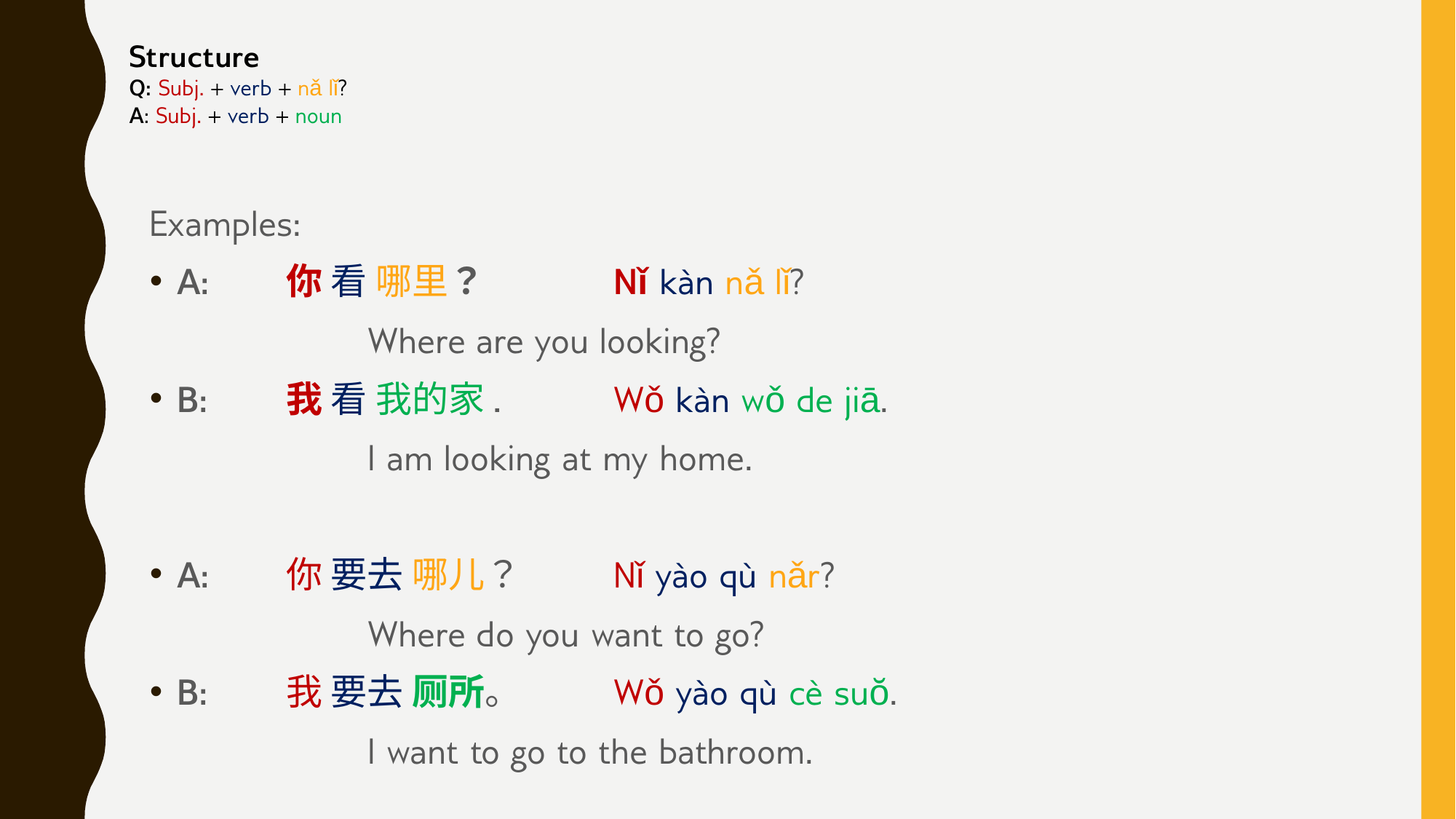

# Structure Q: Subj. + verb + nǎ lǐ? A: Subj. + verb + noun
Examples:
A: 	你 看 哪里？		Nǐ kàn nǎ lǐ?
		Where are you looking?
B:	我 看 我的家.		Wǒ kàn wǒ de jiā.
		I am looking at my home.

A: 	你 要去 哪儿？	Nǐ yào qù nǎr?
		Where do you want to go?
B: 	我 要去 厕所。	Wǒ yào qù cè suŏ.
		I want to go to the bathroom.